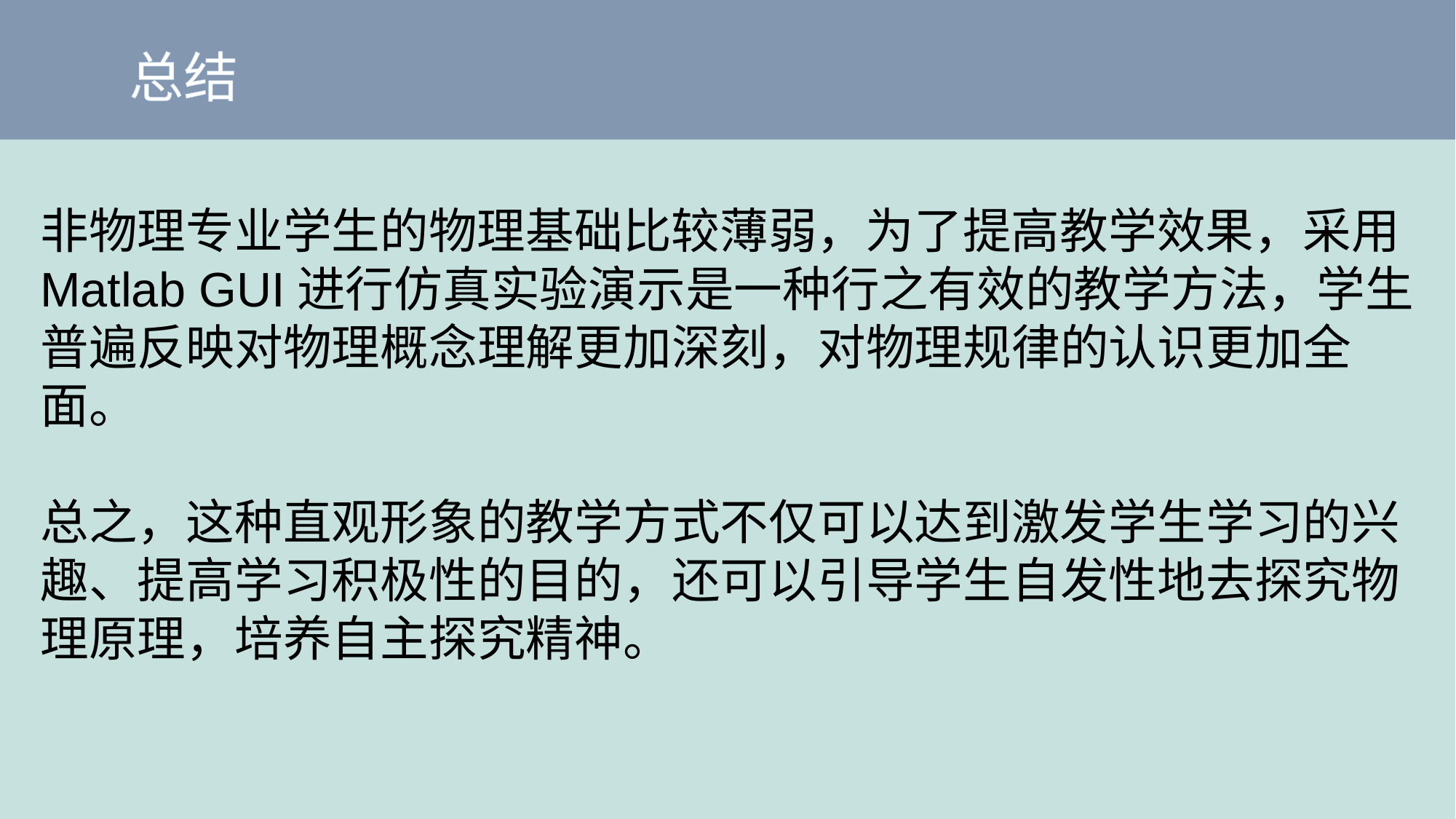

总结
非物理专业学生的物理基础比较薄弱，为了提高教学效果，采用Matlab GUI进行仿真实验演示是一种行之有效的教学方法，学生普遍反映对物理概念理解更加深刻，对物理规律的认识更加全面。

总之，这种直观形象的教学方式不仅可以达到激发学生学习的兴趣、提高学习积极性的目的，还可以引导学生自发性地去探究物理原理，培养自主探究精神。